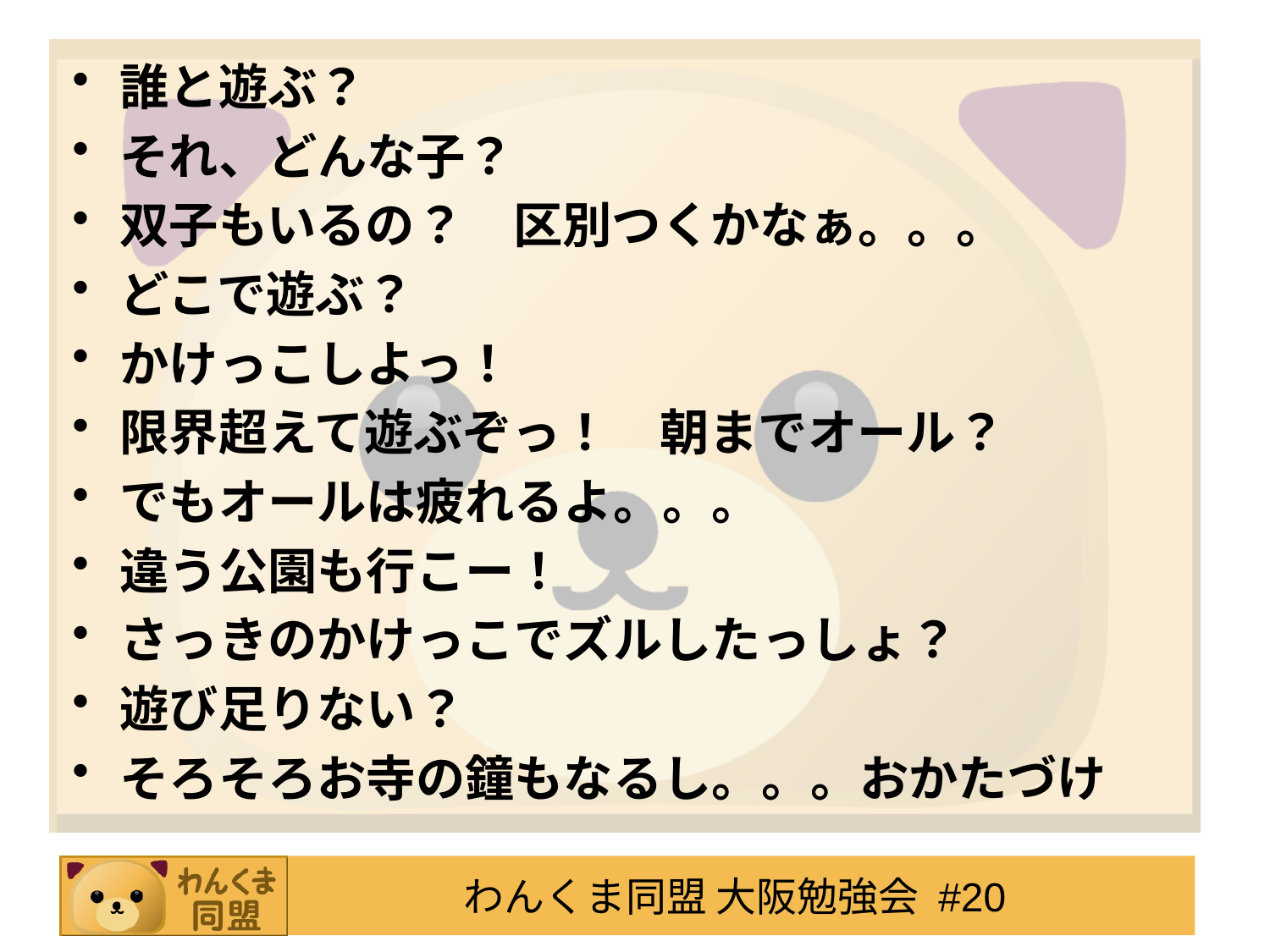

誰と遊ぶ？
それ、どんな子？
双子もいるの？　区別つくかなぁ。。。
どこで遊ぶ？
かけっこしよっ！
限界超えて遊ぶぞっ！　朝までオール？
でもオールは疲れるよ。。。
違う公園も行こー！
さっきのかけっこでズルしたっしょ？
遊び足りない？
そろそろお寺の鐘もなるし。。。おかたづけ